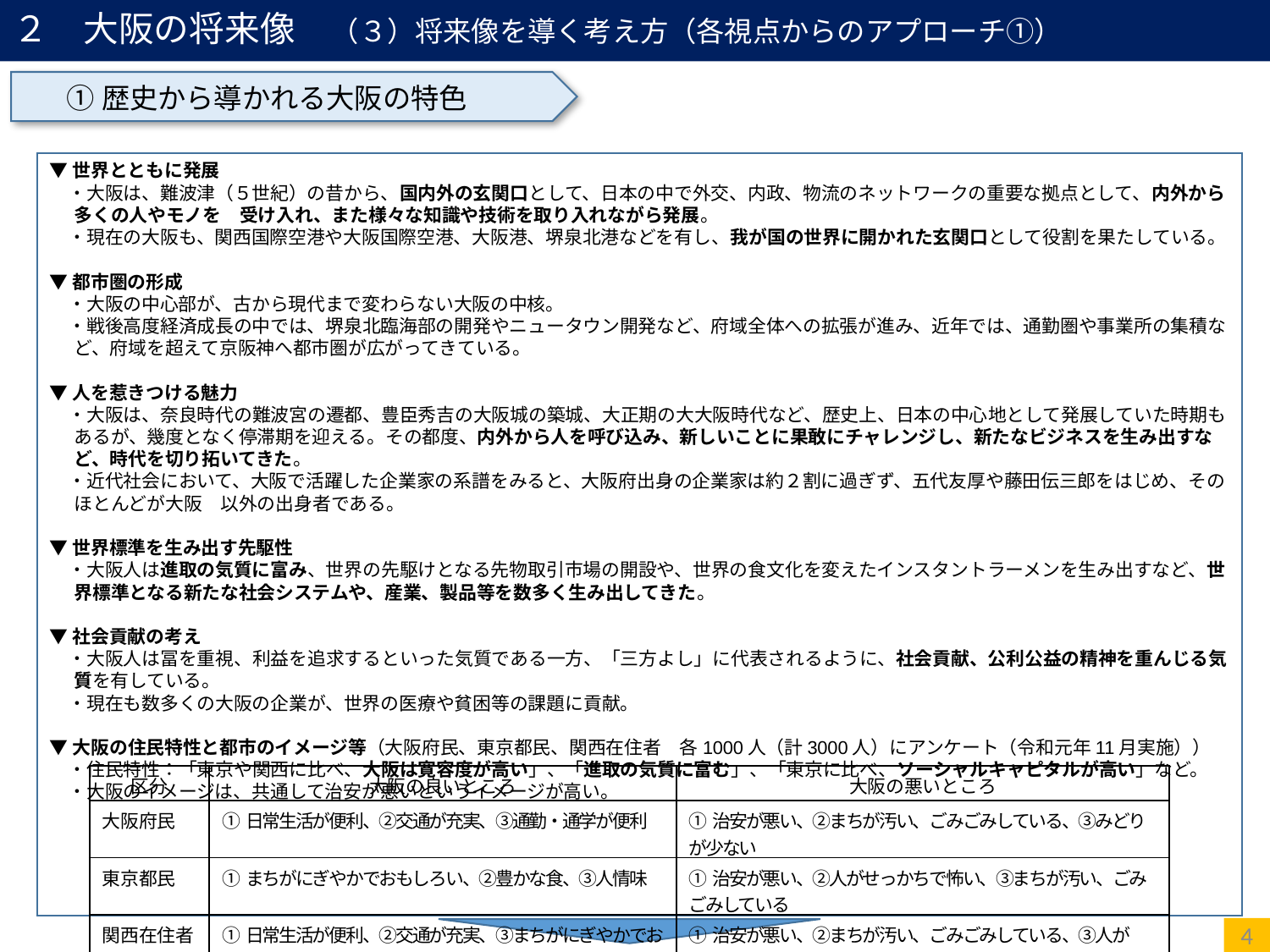

# ２　大阪の将来像　（３）将来像を導く考え方（各視点からのアプローチ①）

①歴史から導かれる大阪の特色
▼世界とともに発展
　・大阪は、難波津（５世紀）の昔から、国内外の玄関口として、日本の中で外交、内政、物流のネットワークの重要な拠点として、内外から多くの人やモノを　受け入れ、また様々な知識や技術を取り入れながら発展。
　・現在の大阪も、関西国際空港や大阪国際空港、大阪港、堺泉北港などを有し、我が国の世界に開かれた玄関口として役割を果たしている。

▼都市圏の形成
　・大阪の中心部が、古から現代まで変わらない大阪の中核。
　・戦後高度経済成長の中では、堺泉北臨海部の開発やニュータウン開発など、府域全体への拡張が進み、近年では、通勤圏や事業所の集積など、府域を超えて京阪神へ都市圏が広がってきている。

▼人を惹きつける魅力
　・大阪は、奈良時代の難波宮の遷都、豊臣秀吉の大阪城の築城、大正期の大大阪時代など、歴史上、日本の中心地として発展していた時期もあるが、幾度となく停滞期を迎える。その都度、内外から人を呼び込み、新しいことに果敢にチャレンジし、新たなビジネスを生み出すなど、時代を切り拓いてきた。
　・近代社会において、大阪で活躍した企業家の系譜をみると、大阪府出身の企業家は約２割に過ぎず、五代友厚や藤田伝三郎をはじめ、そのほとんどが大阪　以外の出身者である。

▼世界標準を生み出す先駆性
　・大阪人は進取の気質に富み、世界の先駆けとなる先物取引市場の開設や、世界の食文化を変えたインスタントラーメンを生み出すなど、世界標準となる新たな社会システムや、産業、製品等を数多く生み出してきた。

▼社会貢献の考え
　・大阪人は冨を重視、利益を追求するといった気質である一方、「三方よし」に代表されるように、社会貢献、公利公益の精神を重んじる気質を有している。
　・現在も数多くの大阪の企業が、世界の医療や貧困等の課題に貢献。

▼大阪の住民特性と都市のイメージ等（大阪府民、東京都民、関西在住者　各1000人（計3000人）にアンケート（令和元年11月実施））
　・住民特性：「東京や関西に比べ、大阪は寛容度が高い」、「進取の気質に富む」、「東京に比べ、ソーシャルキャピタルが高い」など。
　・大阪のイメージは、共通して治安が悪いというイメージが高い。

| 区分 | 大阪の良いところ | 大阪の悪いところ |
| --- | --- | --- |
| 大阪府民 | ①日常生活が便利、②交通が充実、③通勤・通学が便利 | ①治安が悪い、②まちが汚い、ごみごみしている、③みどりが少ない |
| 東京都民 | ①まちがにぎやかでおもしろい、②豊かな食、③人情味 | ①治安が悪い、②人がせっかちで怖い、③まちが汚い、ごみごみしている |
| 関西在住者 | ①日常生活が便利、②交通が充実、③まちがにぎやかでおもしろい | ①治安が悪い、②まちが汚い、ごみごみしている、③人がせっかちで怖い |
4